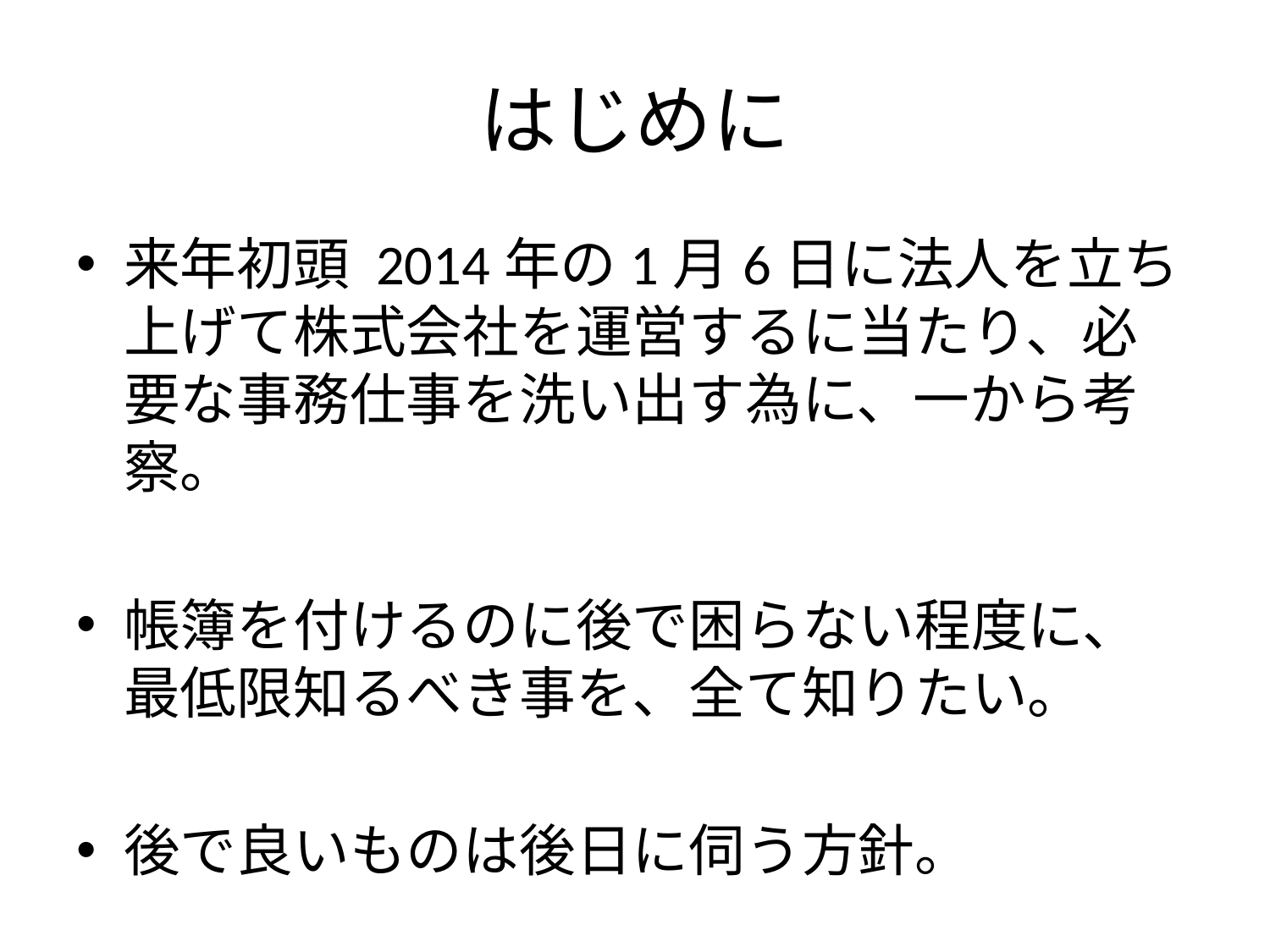

# はじめに
来年初頭 2014年の1月6日に法人を立ち上げて株式会社を運営するに当たり、必要な事務仕事を洗い出す為に、一から考察。

帳簿を付けるのに後で困らない程度に、最低限知るべき事を、全て知りたい。

後で良いものは後日に伺う方針。